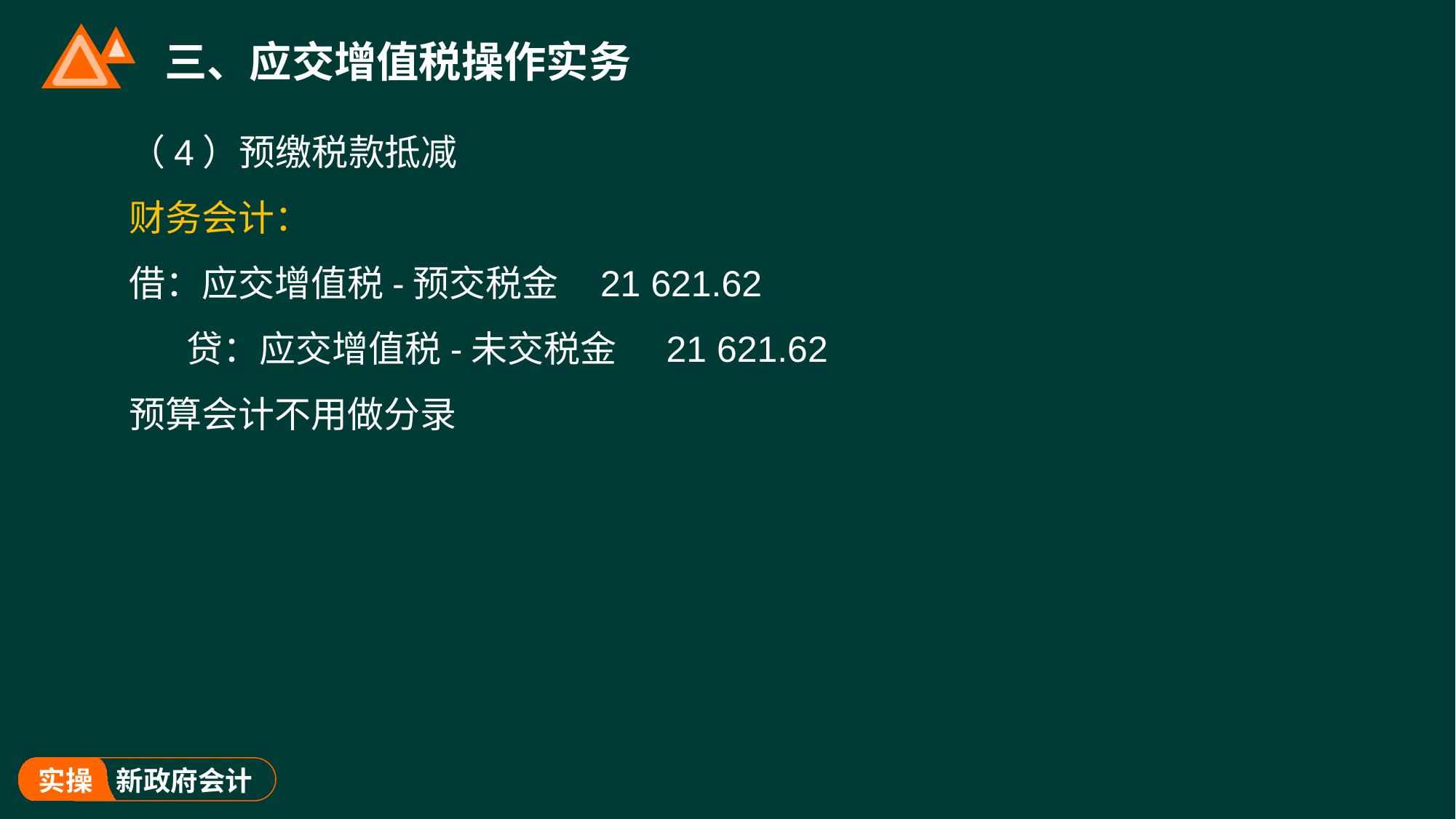

# 三、应交增值税操作实务
（4）预缴税款抵减
财务会计：
借：应交增值税-预交税金    21 621.62
      贷：应交增值税-未交税金     21 621.62
预算会计不用做分录